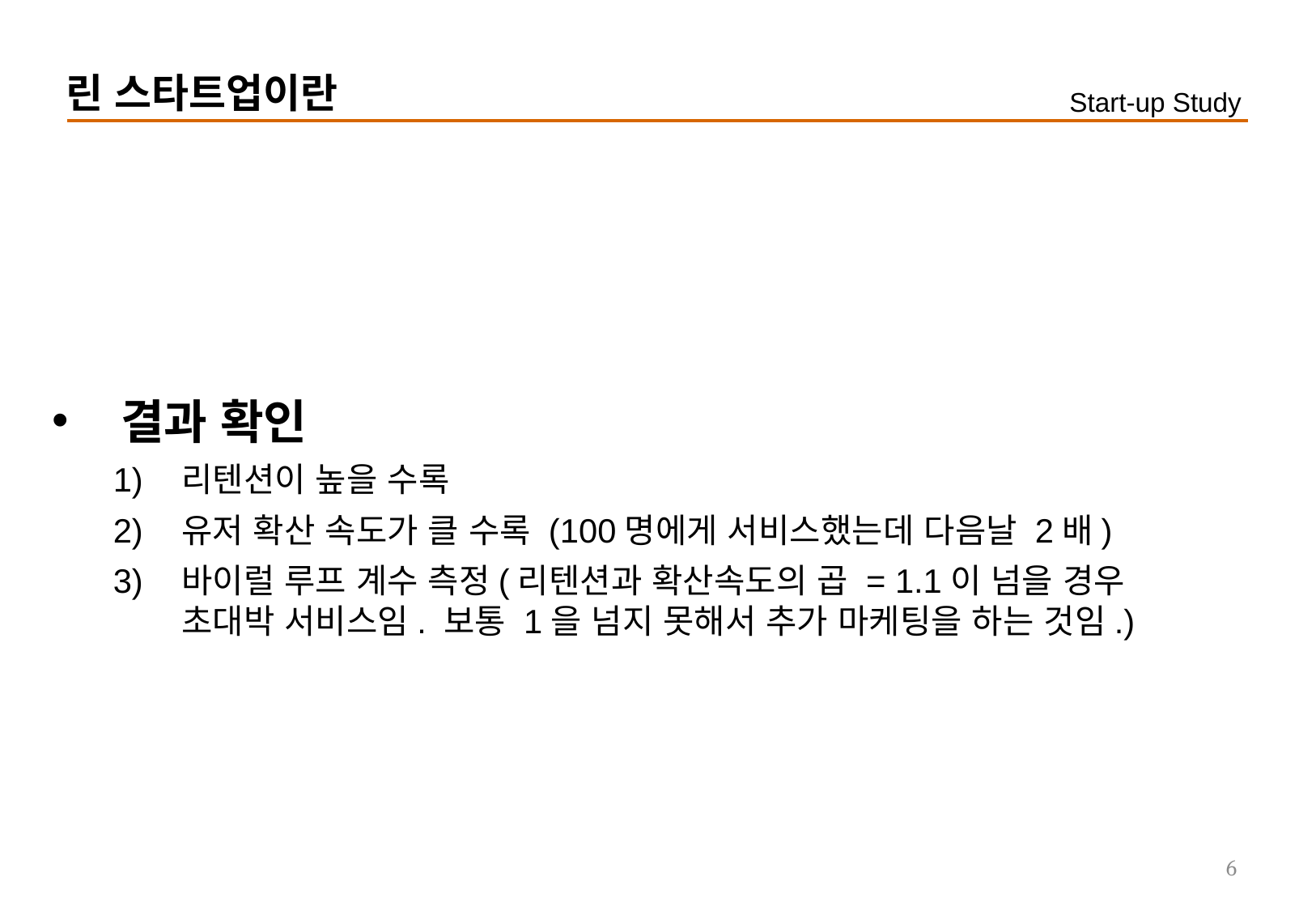

# 린 스타트업이란
결과 확인
리텐션이 높을 수록
유저 확산 속도가 클 수록 (100명에게 서비스했는데 다음날 2배)
바이럴 루프 계수 측정(리텐션과 확산속도의 곱 = 1.1이 넘을 경우 초대박 서비스임. 보통 1을 넘지 못해서 추가 마케팅을 하는 것임.)
6